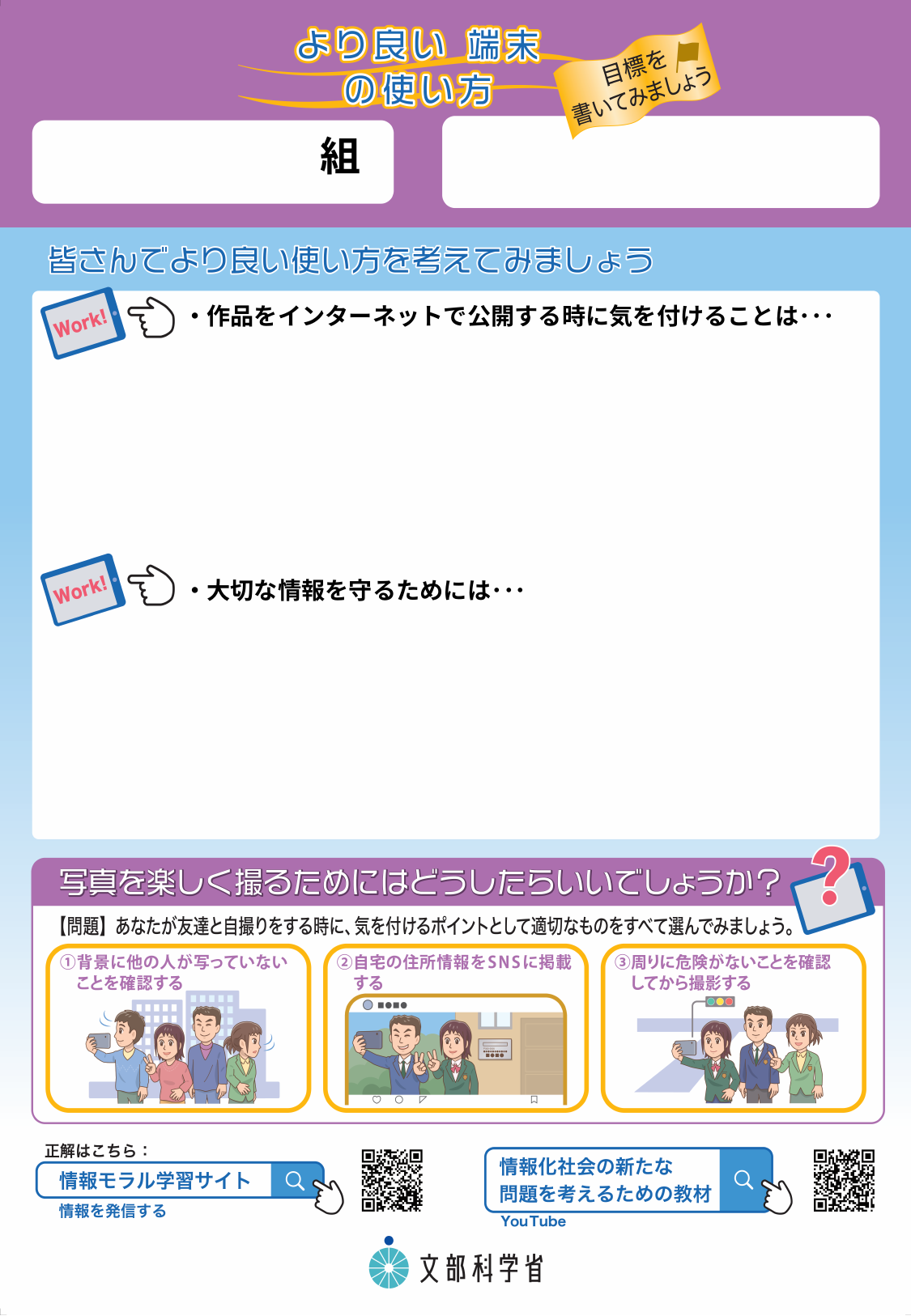

組
・作品をインターネットで公開する時に気を付けることは･･･
・大切な情報を守るためには･･･